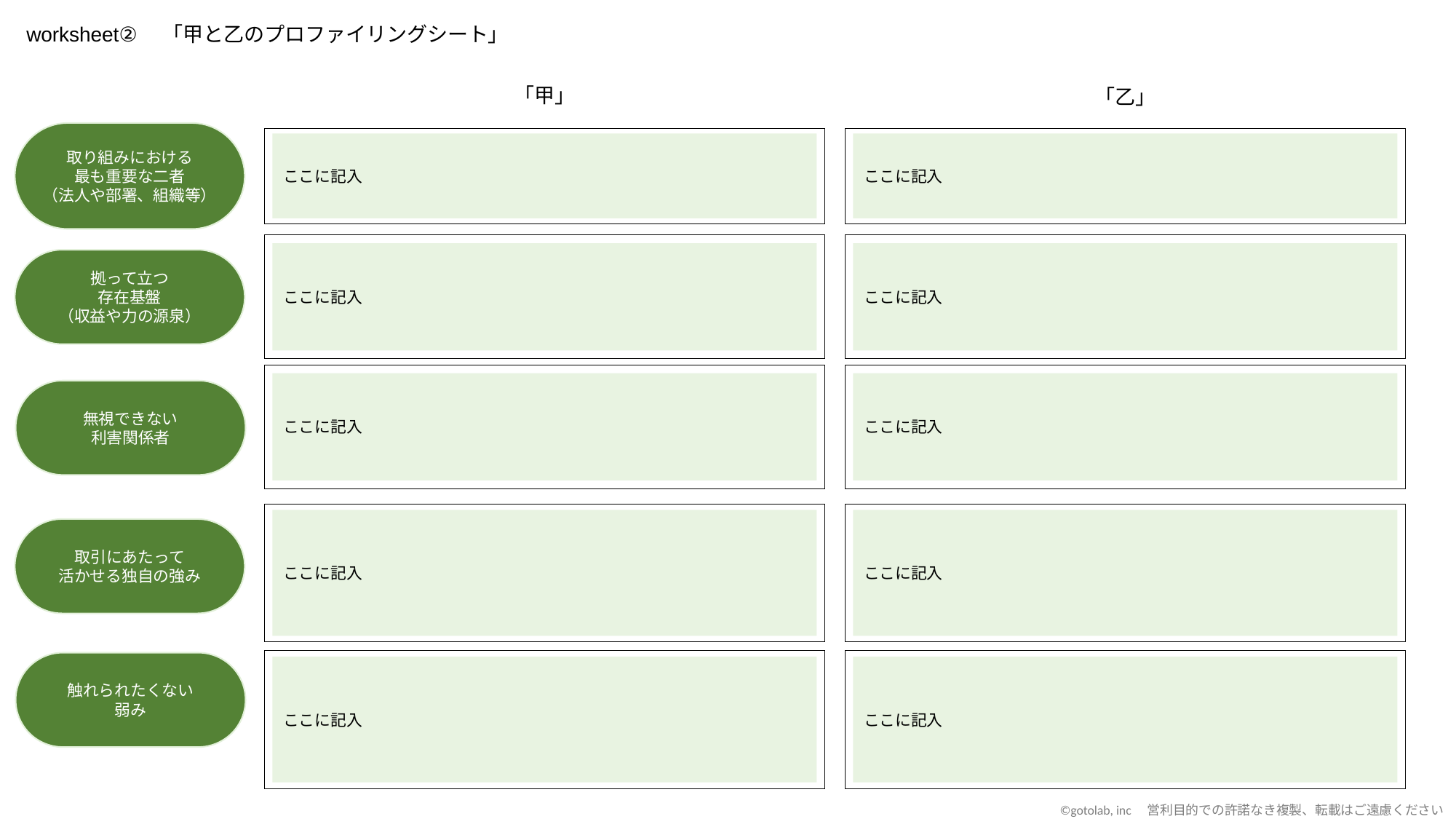

ここに記入
ここに記入
ここに記入
ここに記入
ここに記入
ここに記入
ここに記入
ここに記入
ここに記入
ここに記入